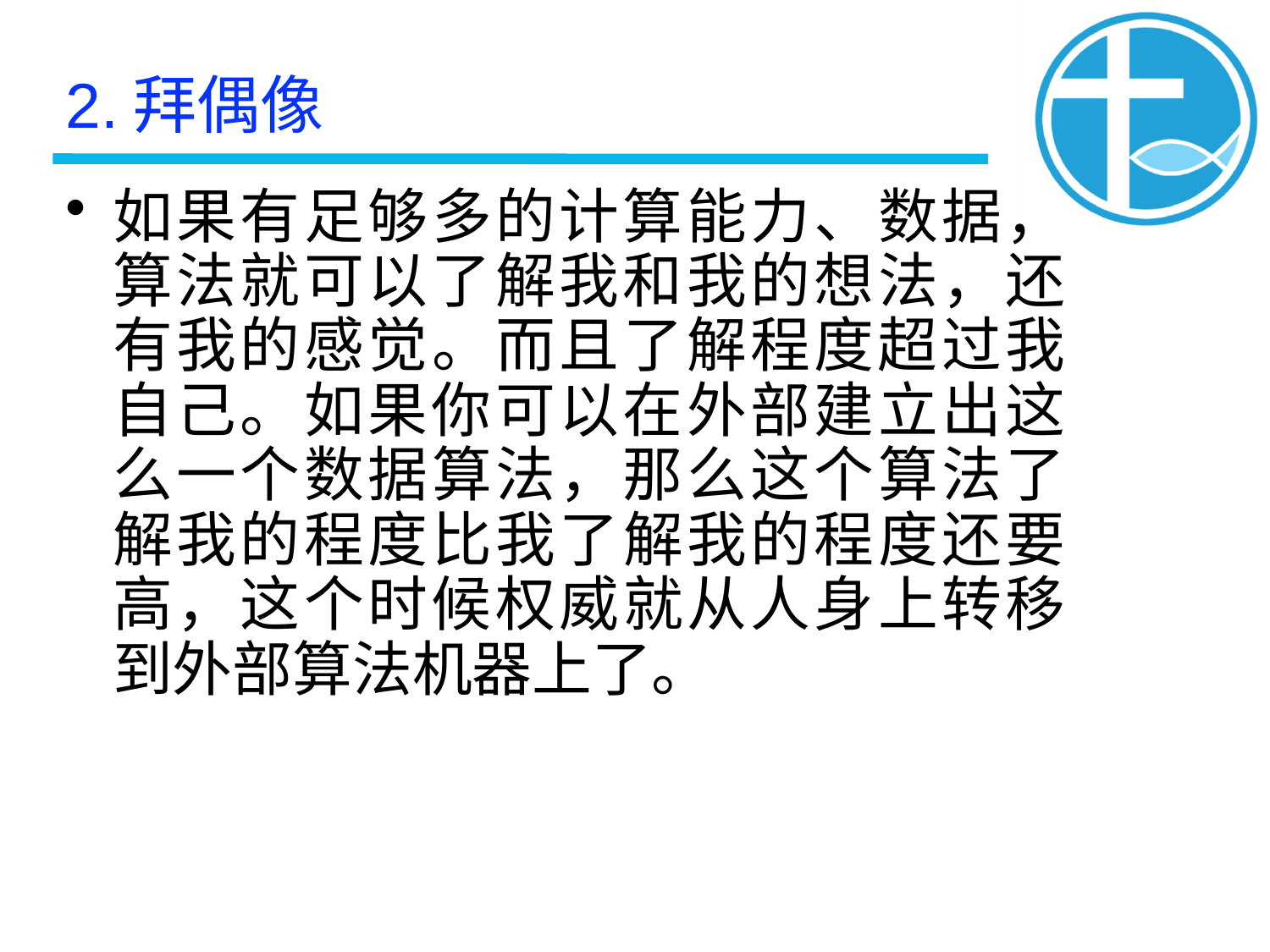

2.拜偶像
如果有足够多的计算能力、数据，算法就可以了解我和我的想法，还有我的感觉。而且了解程度超过我自己。如果你可以在外部建立出这么一个数据算法，那么这个算法了解我的程度比我了解我的程度还要高，这个时候权威就从人身上转移到外部算法机器上了。